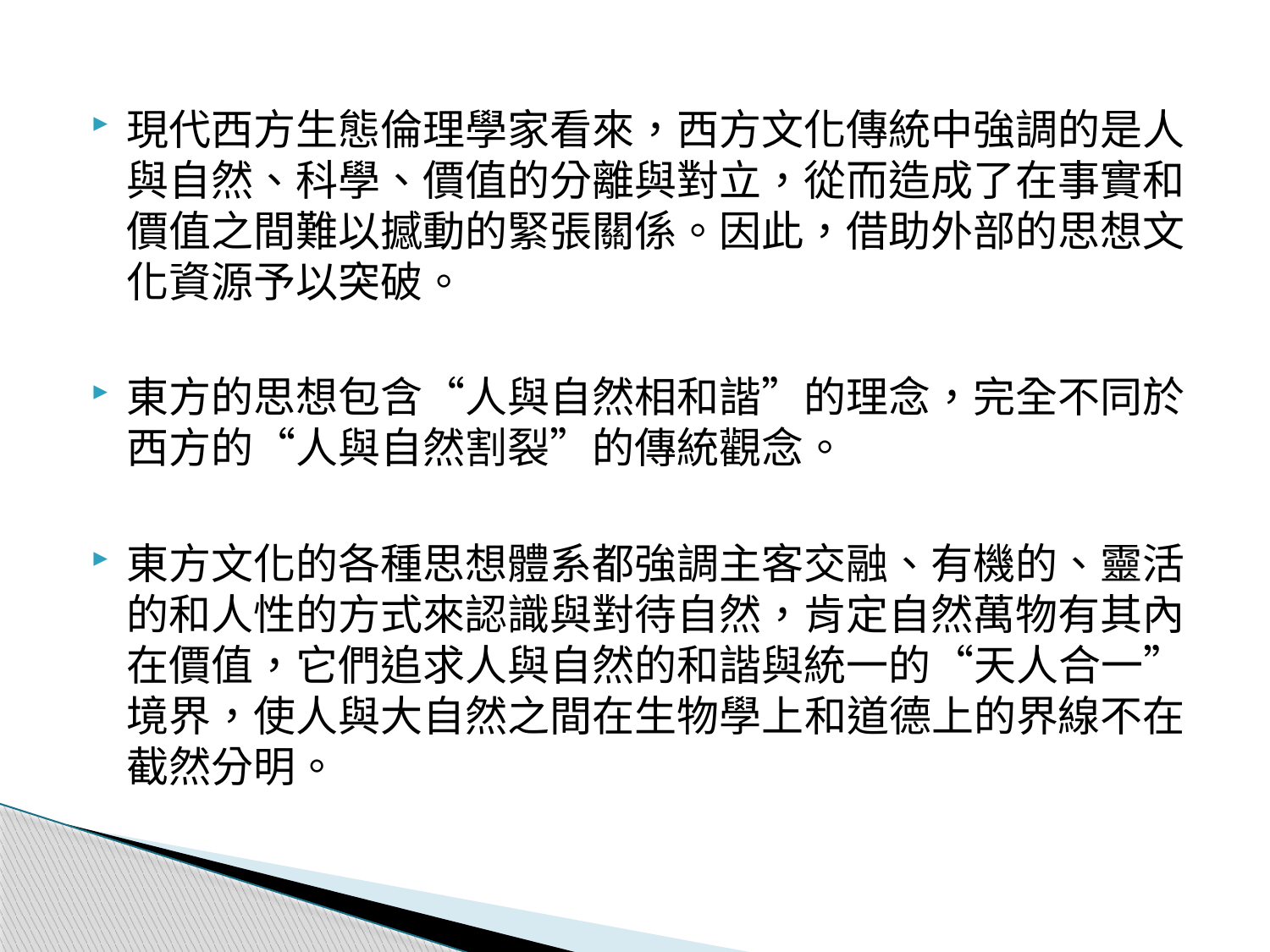

現代西方生態倫理學家看來，西方文化傳統中強調的是人與自然、科學、價值的分離與對立，從而造成了在事實和價值之間難以撼動的緊張關係。因此，借助外部的思想文化資源予以突破。

東方的思想包含“人與自然相和諧”的理念，完全不同於西方的“人與自然割裂”的傳統觀念。

東方文化的各種思想體系都強調主客交融、有機的、靈活的和人性的方式來認識與對待自然，肯定自然萬物有其內在價值，它們追求人與自然的和諧與統一的“天人合一”境界，使人與大自然之間在生物學上和道德上的界線不在截然分明。